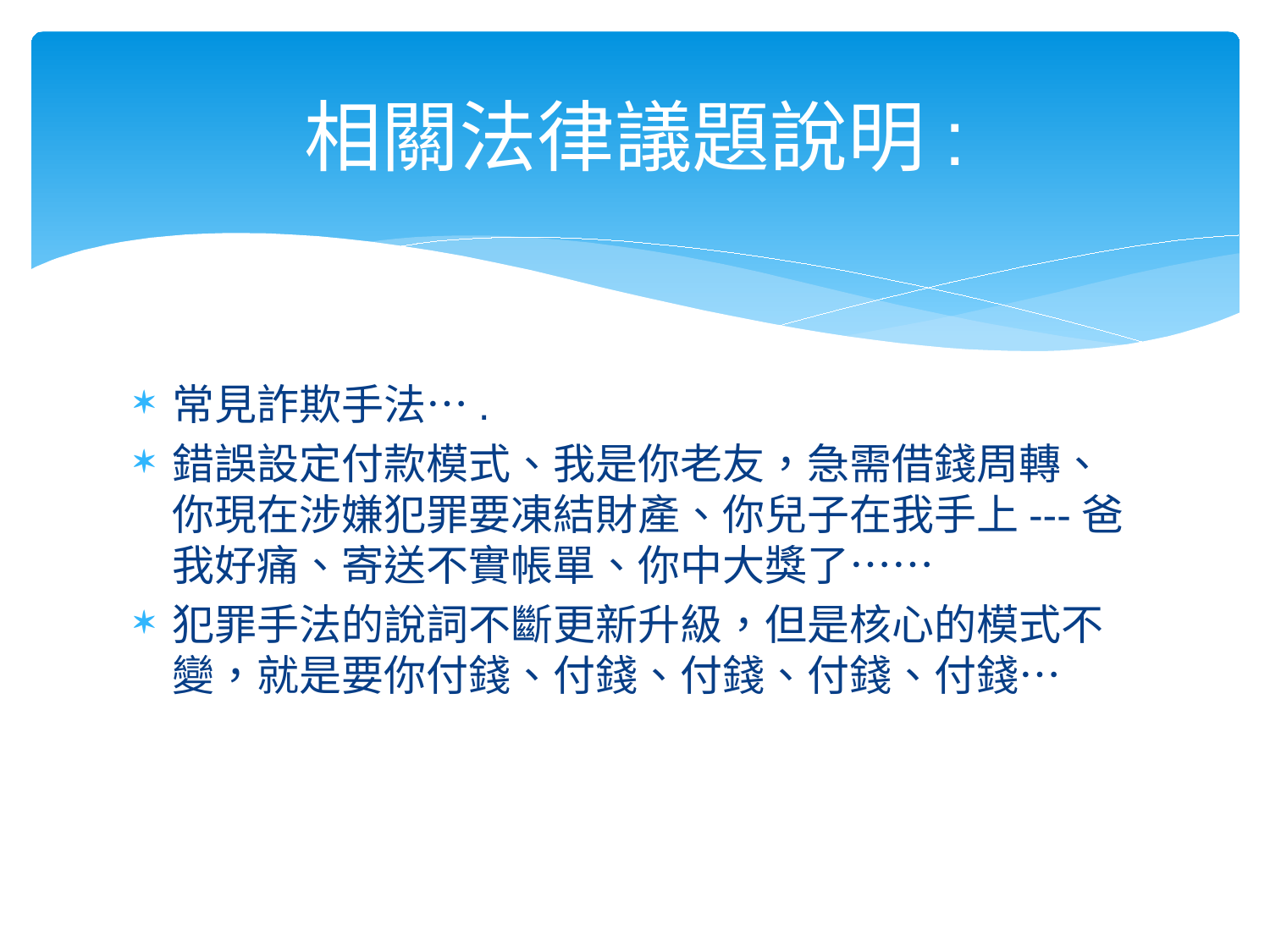

# 相關法律議題說明:
常見詐欺手法….
錯誤設定付款模式、我是你老友，急需借錢周轉、你現在涉嫌犯罪要凍結財產、你兒子在我手上---爸我好痛、寄送不實帳單、你中大獎了……
犯罪手法的說詞不斷更新升級，但是核心的模式不變，就是要你付錢、付錢、付錢、付錢、付錢…